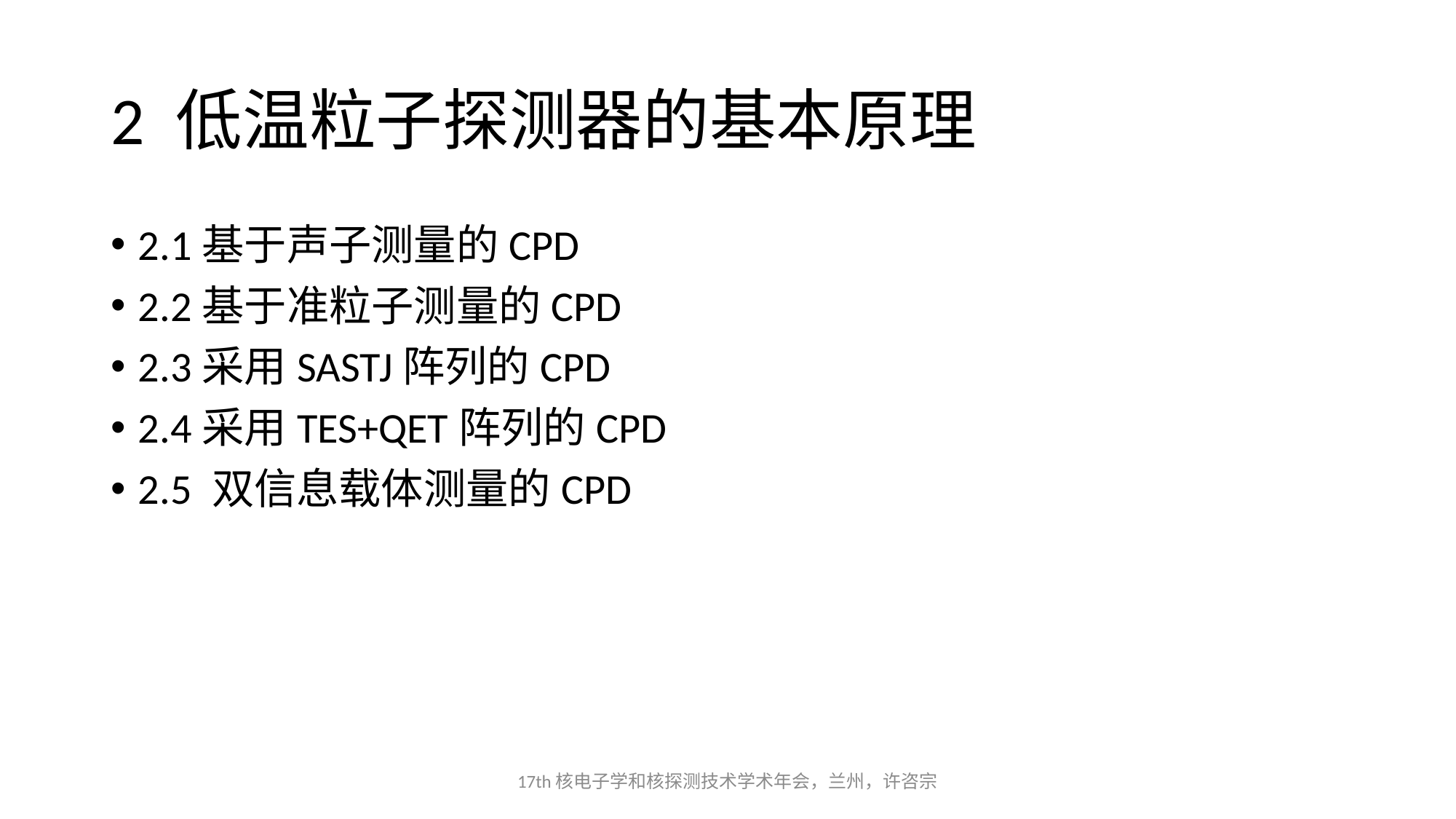

# 2 低温粒子探测器的基本原理
2.1基于声子测量的CPD
2.2基于准粒子测量的CPD
2.3采用SASTJ阵列的CPD
2.4采用TES+QET阵列的CPD
2.5 双信息载体测量的CPD

17th核电子学和核探测技术学术年会，兰州，许咨宗